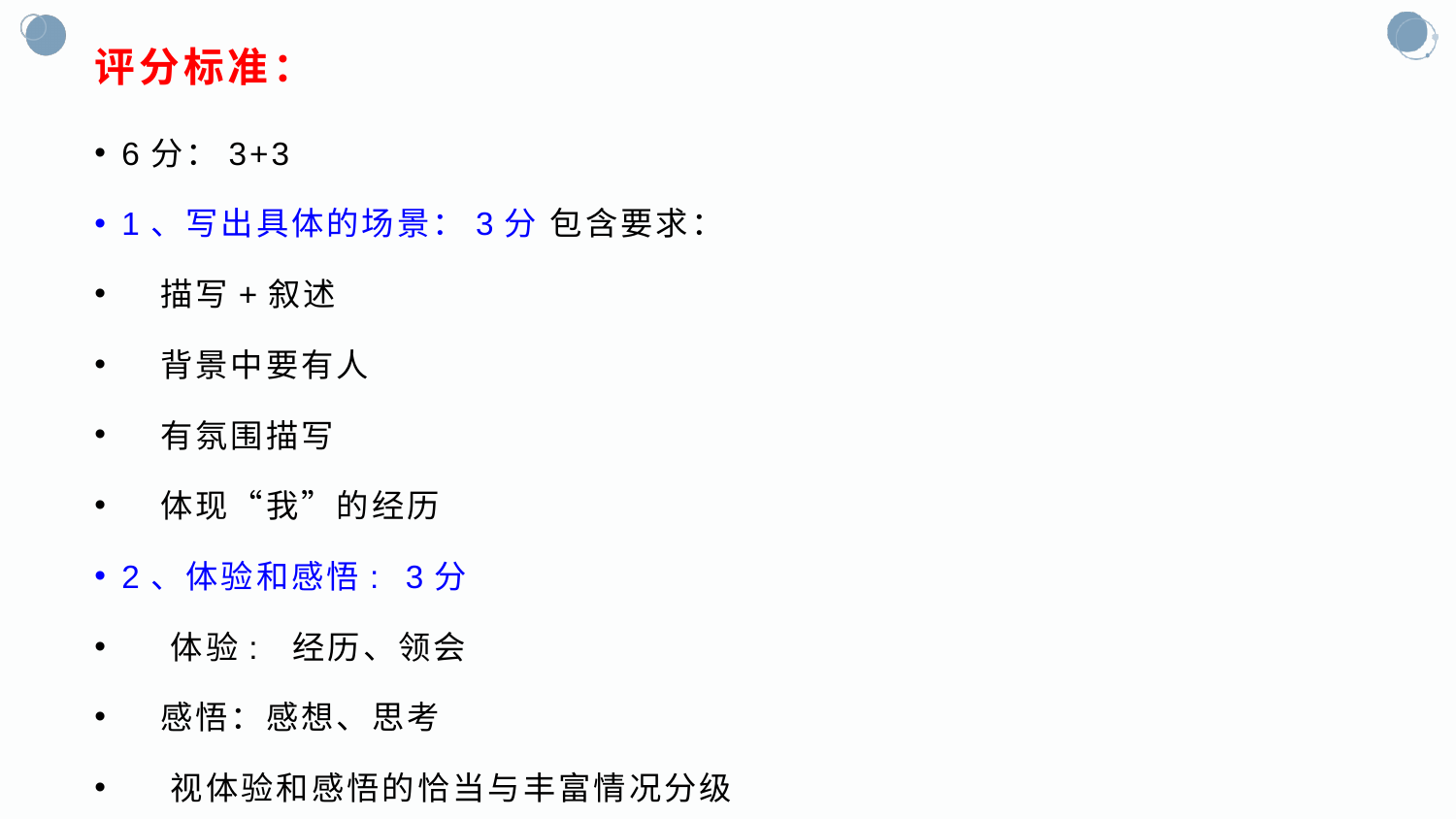

# 评分标准：
6分：3+3
1、写出具体的场景：3分 包含要求：
   描写+叙述
   背景中要有人
   有氛围描写
   体现“我”的经历
2、体验和感悟:  3分
    体验:  经历、领会
   感悟：感想、思考
    视体验和感悟的恰当与丰富情况分级